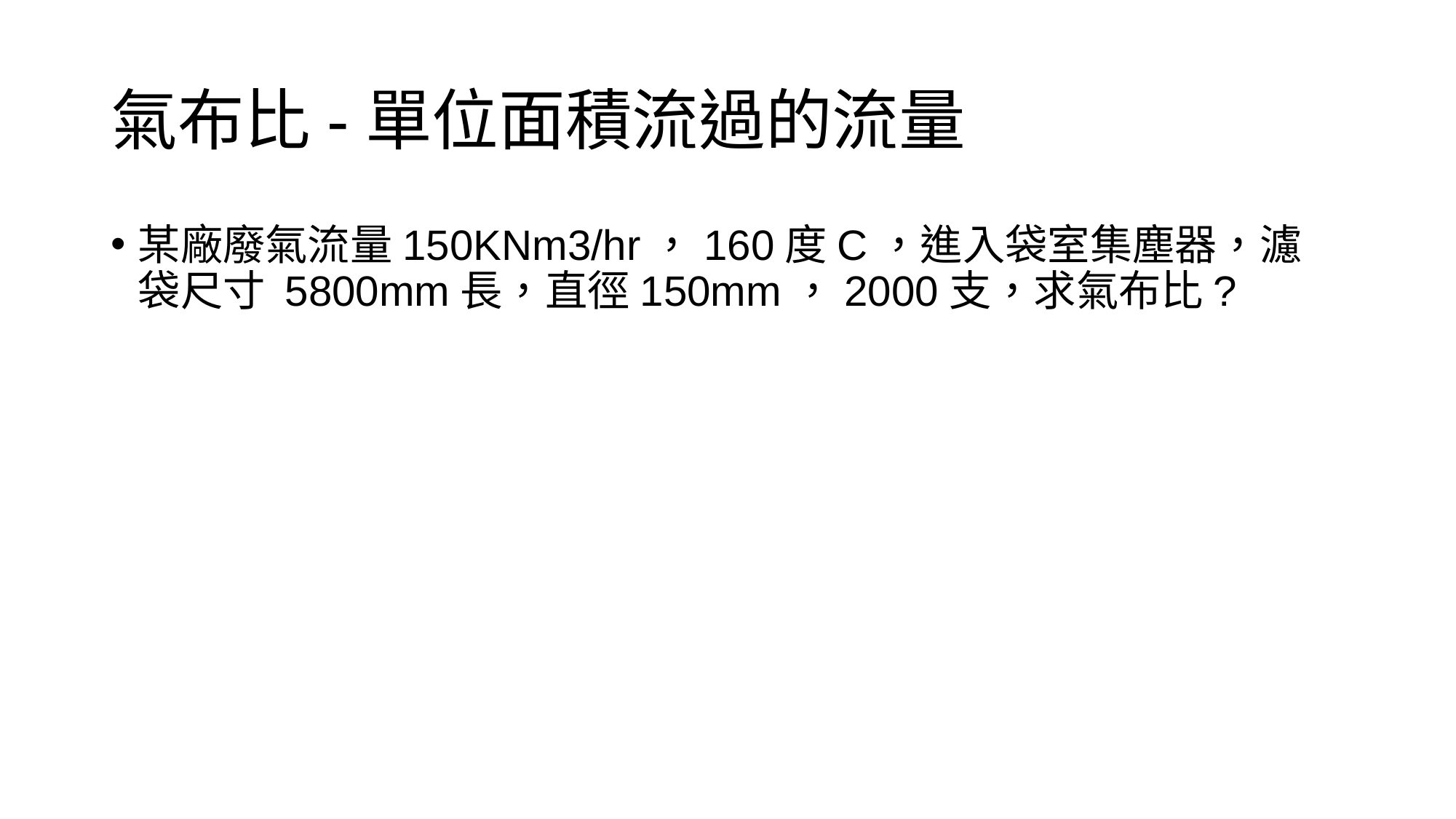

# 氣布比-單位面積流過的流量
某廠廢氣流量150KNm3/hr，160度C，進入袋室集塵器，濾袋尺寸 5800mm長，直徑150mm，2000支，求氣布比?